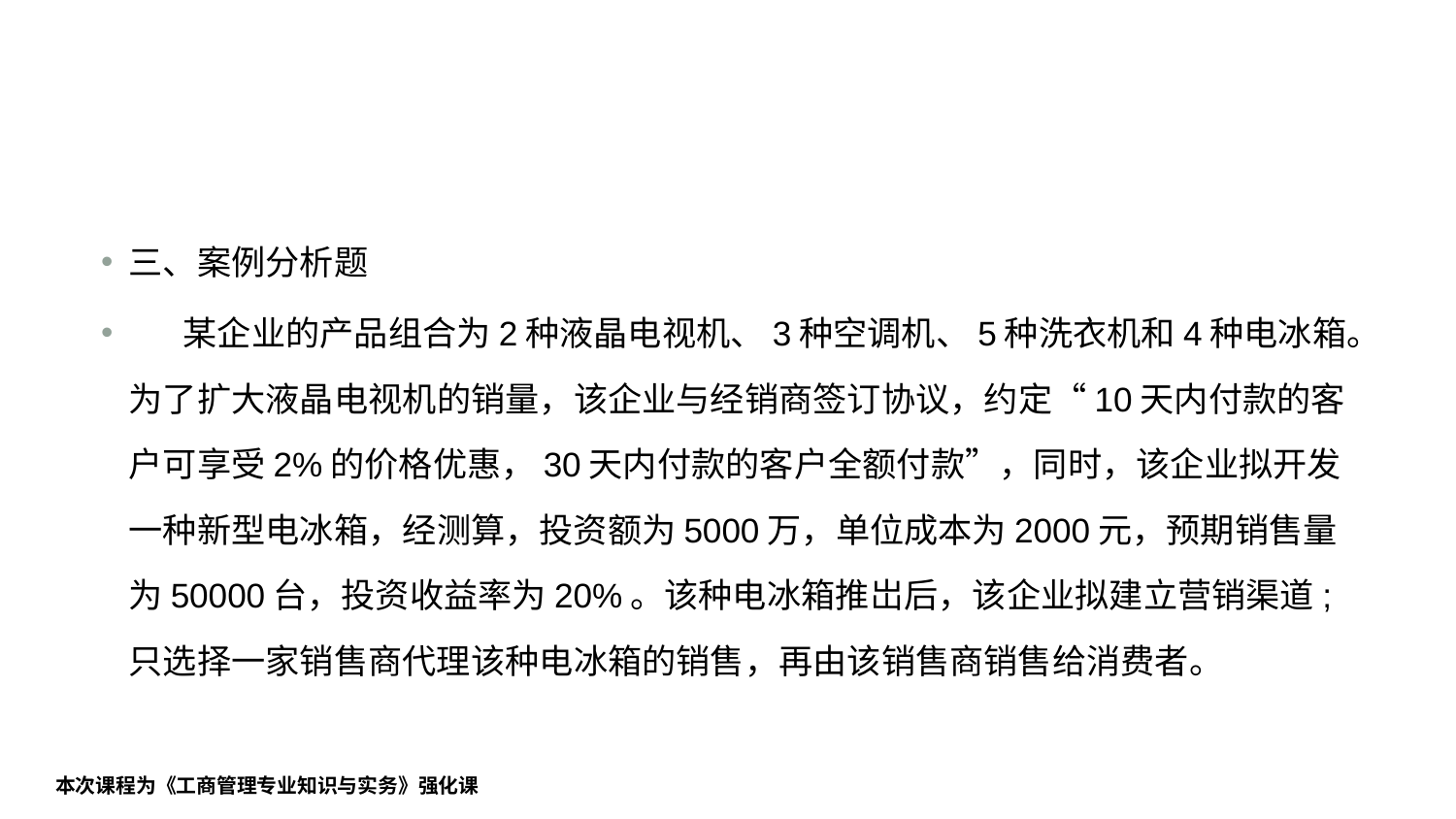

#
三、案例分析题
      某企业的产品组合为2种液晶电视机、3种空调机、5种洗衣机和4种电冰箱。为了扩大液晶电视机的销量，该企业与经销商签订协议，约定“10天内付款的客户可享受2%的价格优惠，30天内付款的客户全额付款”，同时，该企业拟开发一种新型电冰箱，经测算，投资额为5000万，单位成本为2000元，预期销售量为50000台，投资收益率为20%。该种电冰箱推岀后，该企业拟建立营销渠道;只选择一家销售商代理该种电冰箱的销售，再由该销售商销售给消费者。